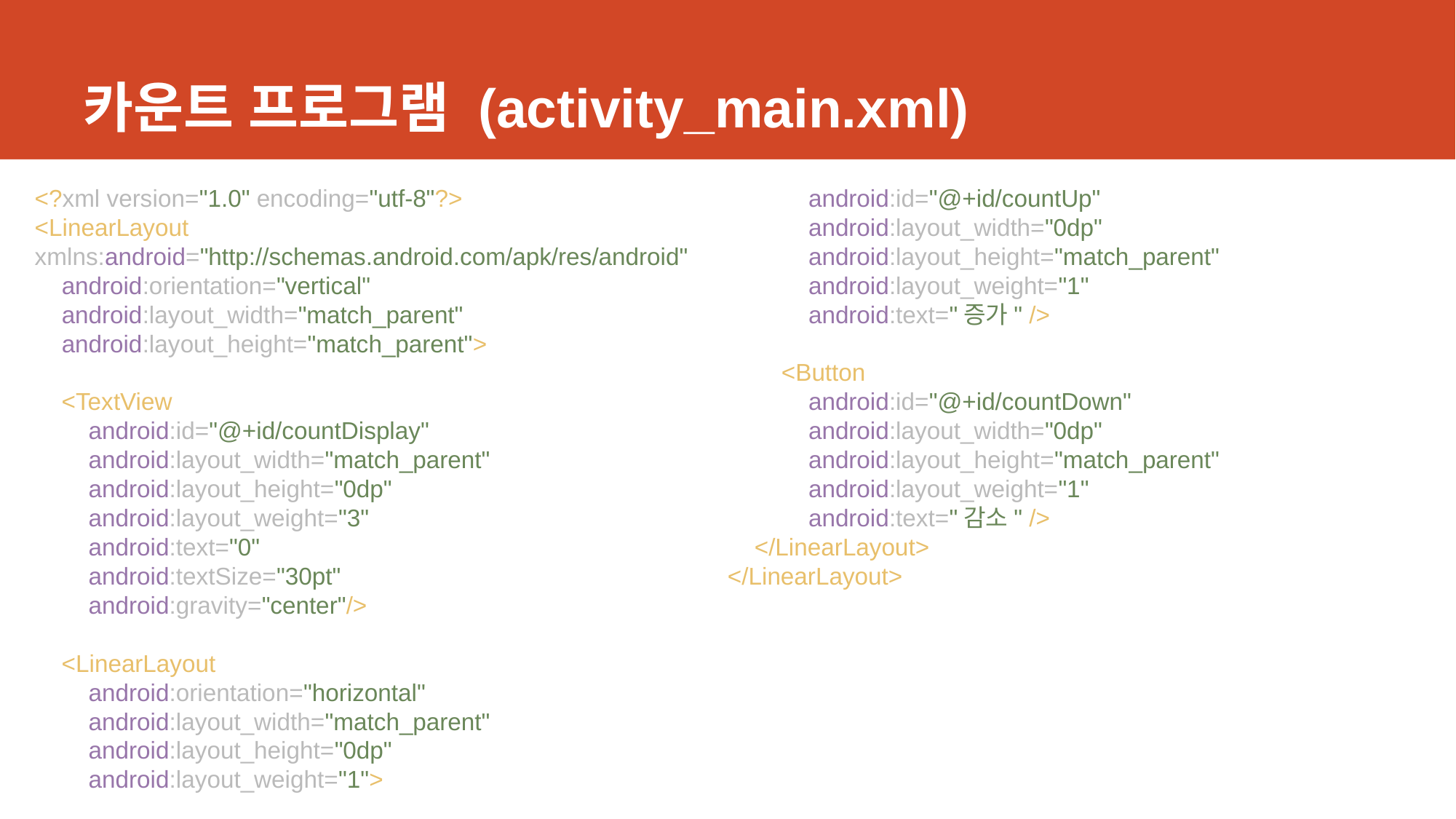

# 카운트 프로그램 (activity_main.xml)
<?xml version="1.0" encoding="utf-8"?>
<LinearLayout xmlns:android="http://schemas.android.com/apk/res/android"
    android:orientation="vertical"
    android:layout_width="match_parent"
    android:layout_height="match_parent">
    <TextView
        android:id="@+id/countDisplay"
        android:layout_width="match_parent"
        android:layout_height="0dp"
        android:layout_weight="3"
        android:text="0"
        android:textSize="30pt"
        android:gravity="center"/>
    <LinearLayout
        android:orientation="horizontal"
        android:layout_width="match_parent"
        android:layout_height="0dp"
        android:layout_weight="1">
        <Button
            android:id="@+id/countUp"
            android:layout_width="0dp"
            android:layout_height="match_parent"
            android:layout_weight="1"
            android:text="증가" />
        <Button
            android:id="@+id/countDown"
            android:layout_width="0dp"
            android:layout_height="match_parent"
            android:layout_weight="1"
            android:text="감소" />
    </LinearLayout>
</LinearLayout>